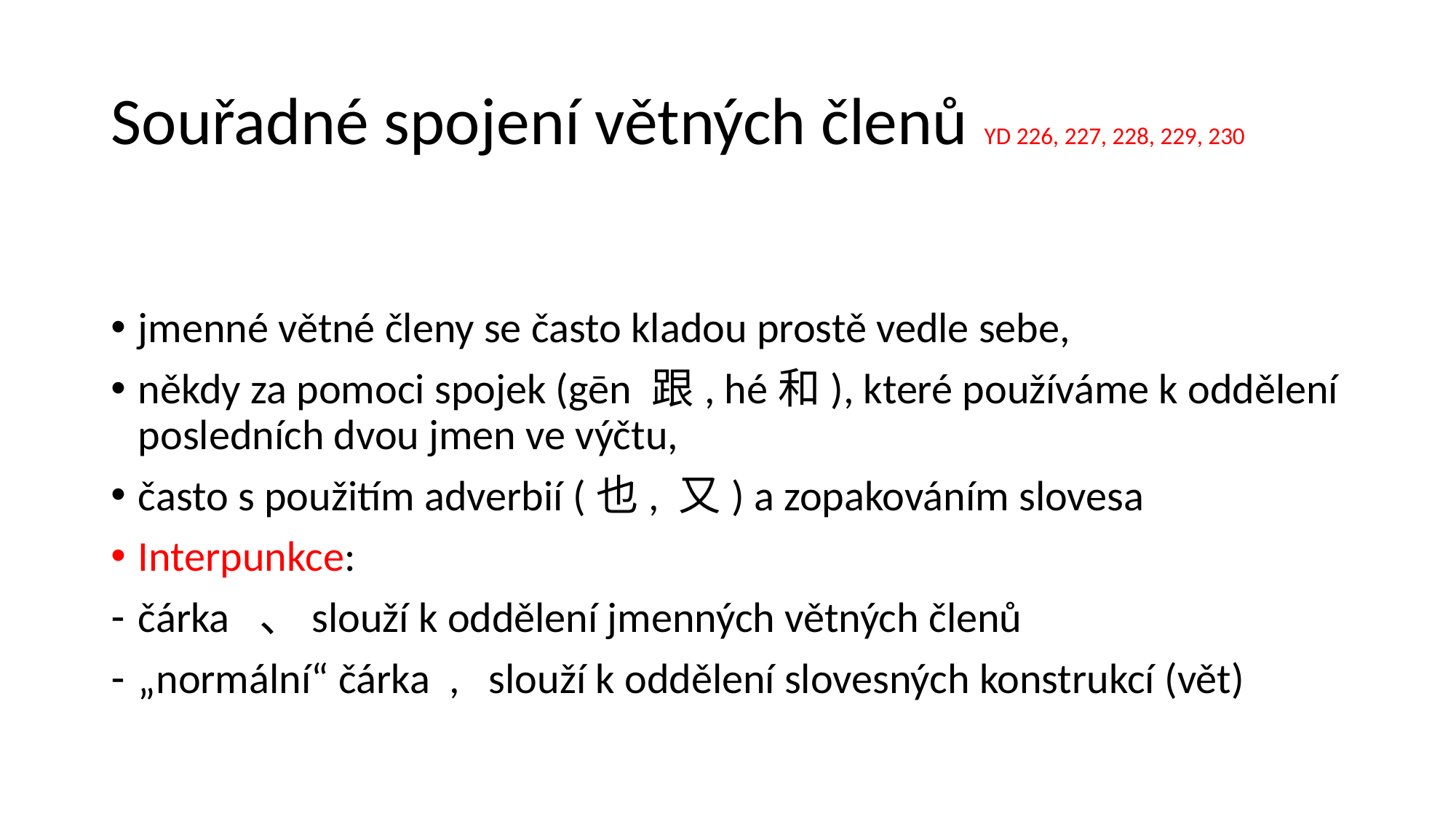

# Souřadné spojení větných členů YD 226, 227, 228, 229, 230

jmenné větné členy se často kladou prostě vedle sebe,
někdy za pomoci spojek (gēn 跟, hé和), které používáme k oddělení posledních dvou jmen ve výčtu,
často s použitím adverbií (也, 又) a zopakováním slovesa
Interpunkce:
čárka  、slouží k oddělení jmenných větných členů
„normální“ čárka  ,   slouží k oddělení slovesných konstrukcí (vět)